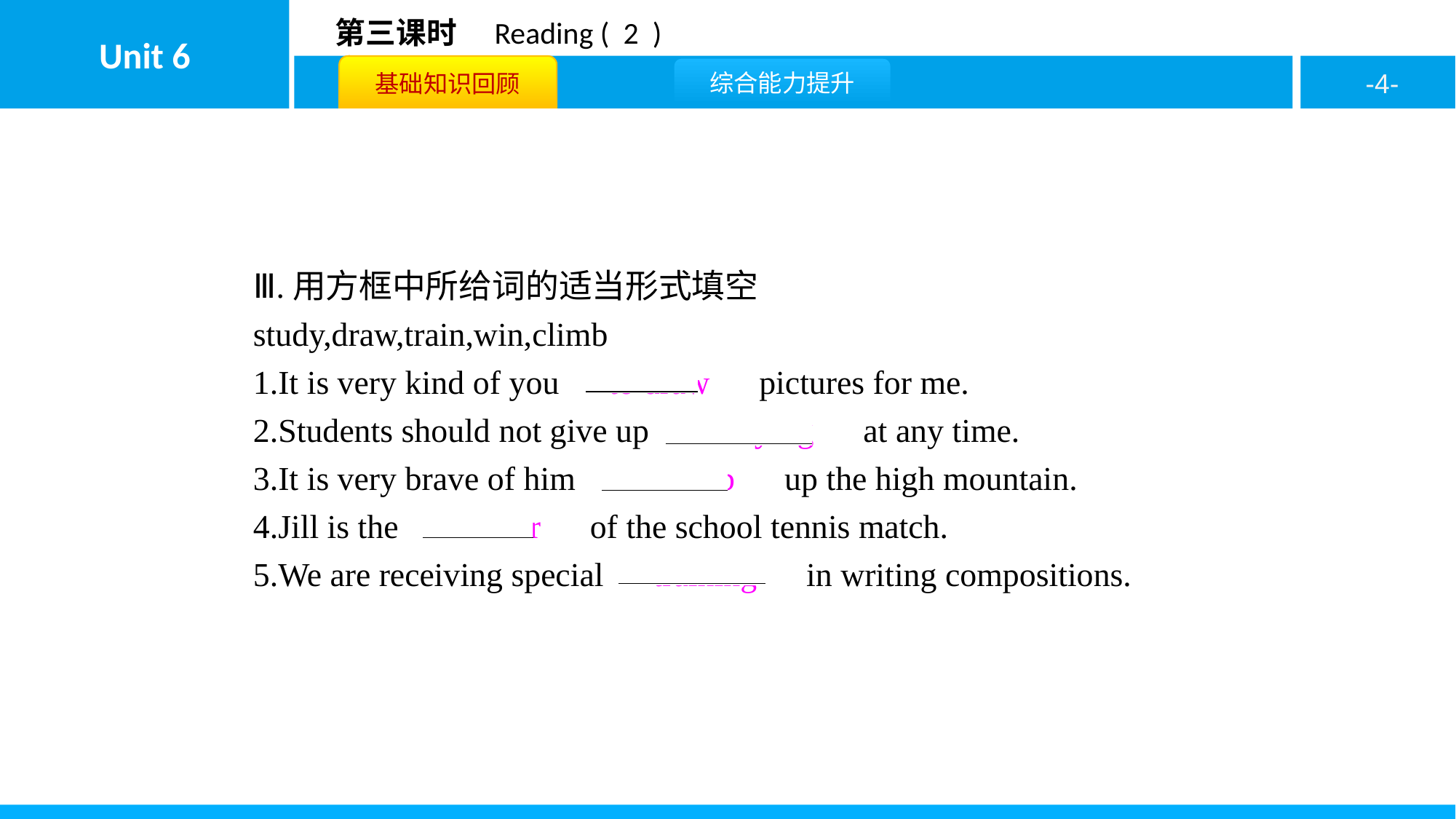

Ⅲ.用方框中所给词的适当形式填空
study,draw,train,win,climb
1.It is very kind of you　to draw　pictures for me.
2.Students should not give up　studying　at any time.
3.It is very brave of him　to climb　up the high mountain.
4.Jill is the　winner　of the school tennis match.
5.We are receiving special　training　in writing compositions.